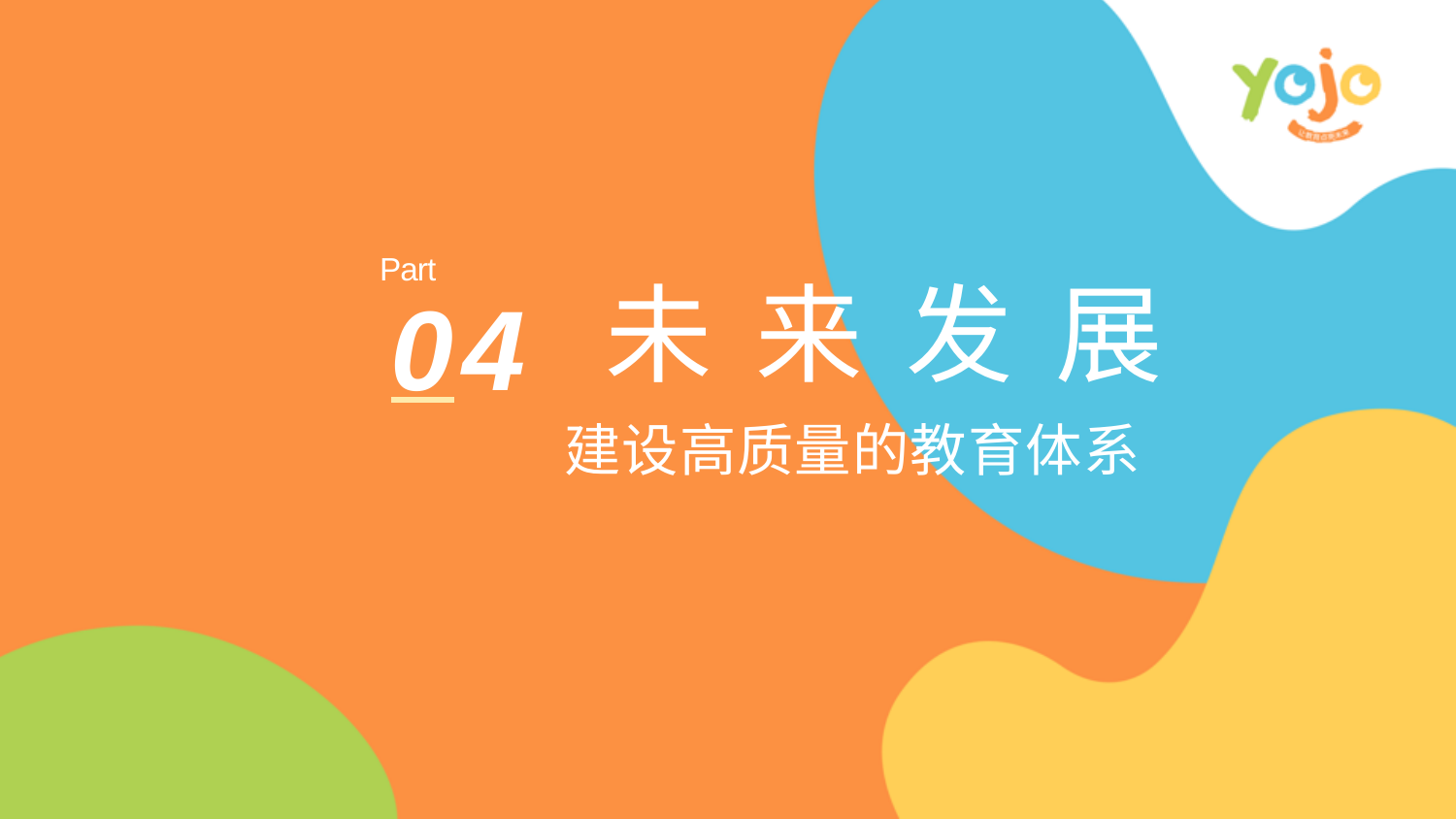

Part
04

未 来 发 展

建设高质量的教育体系